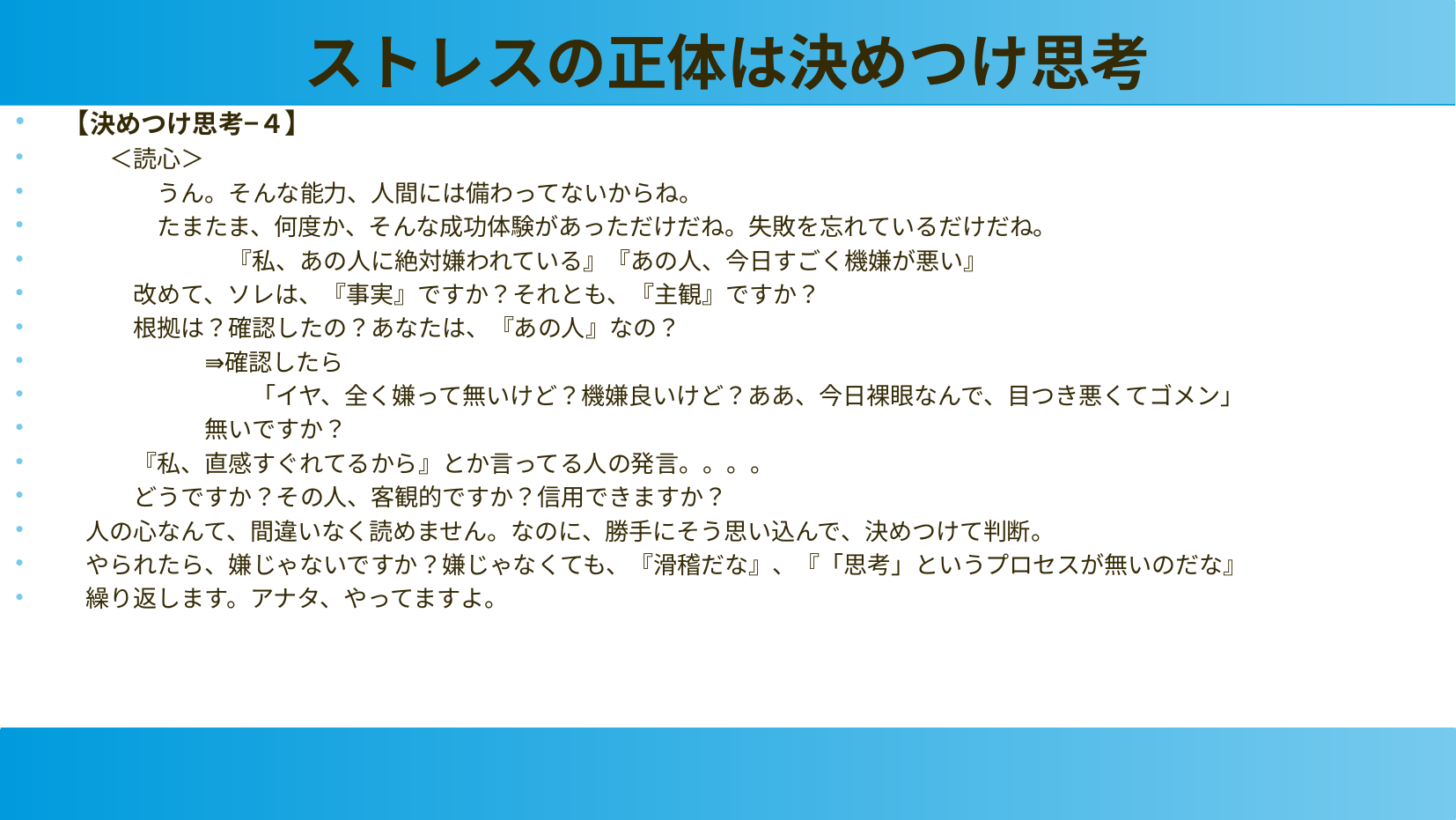

ストレスの正体は決めつけ思考
【決めつけ思考−４】
　　＜読心＞
　　　　うん。そんな能力、人間には備わってないからね。
　　　　たまたま、何度か、そんな成功体験があっただけだね。失敗を忘れているだけだね。
　　　　　　　『私、あの人に絶対嫌われている』『あの人、今日すごく機嫌が悪い』
　　　改めて、ソレは、『事実』ですか？それとも、『主観』ですか？
　　　根拠は？確認したの？あなたは、『あの人』なの？
　　　　　　⇛確認したら
　　　　　　　　「イヤ、全く嫌って無いけど？機嫌良いけど？ああ、今日裸眼なんで、目つき悪くてゴメン」
　　　　　　無いですか？
　　　『私、直感すぐれてるから』とか言ってる人の発言。。。。
　　　どうですか？その人、客観的ですか？信用できますか？
　人の心なんて、間違いなく読めません。なのに、勝手にそう思い込んで、決めつけて判断。
　やられたら、嫌じゃないですか？嫌じゃなくても、『滑稽だな』、『「思考」というプロセスが無いのだな』
　繰り返します。アナタ、やってますよ。